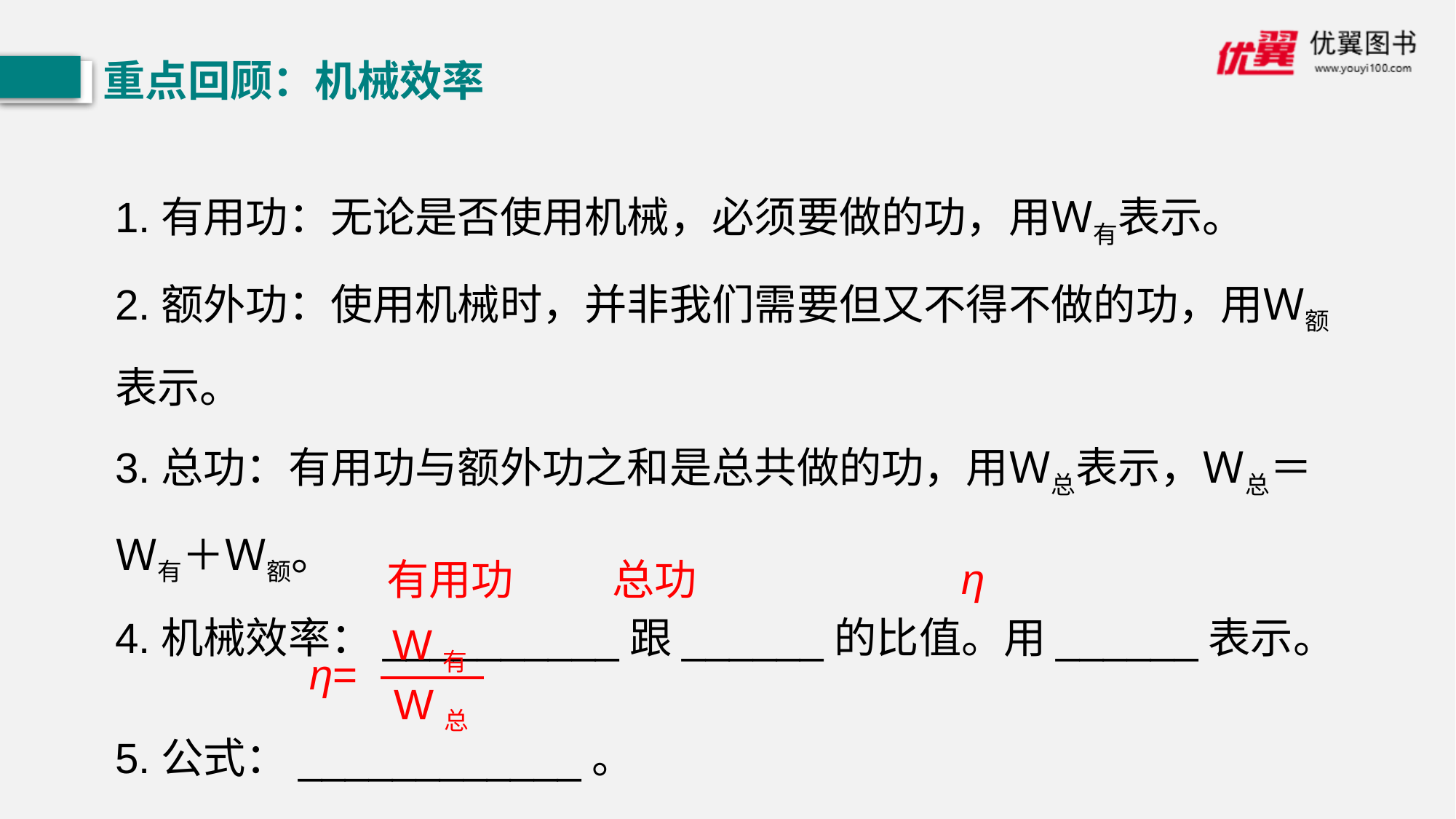

重点回顾：机械效率

1.有用功：无论是否使用机械，必须要做的功，用Ｗ有表示。
2.额外功：使用机械时，并非我们需要但又不得不做的功，用Ｗ额表示。
3.总功：有用功与额外功之和是总共做的功，用Ｗ总表示，Ｗ总＝Ｗ有＋Ｗ额。
4.机械效率：__________跟______的比值。用______表示。
5.公式：____________。
η
有用功
总功
W有
η=
W总